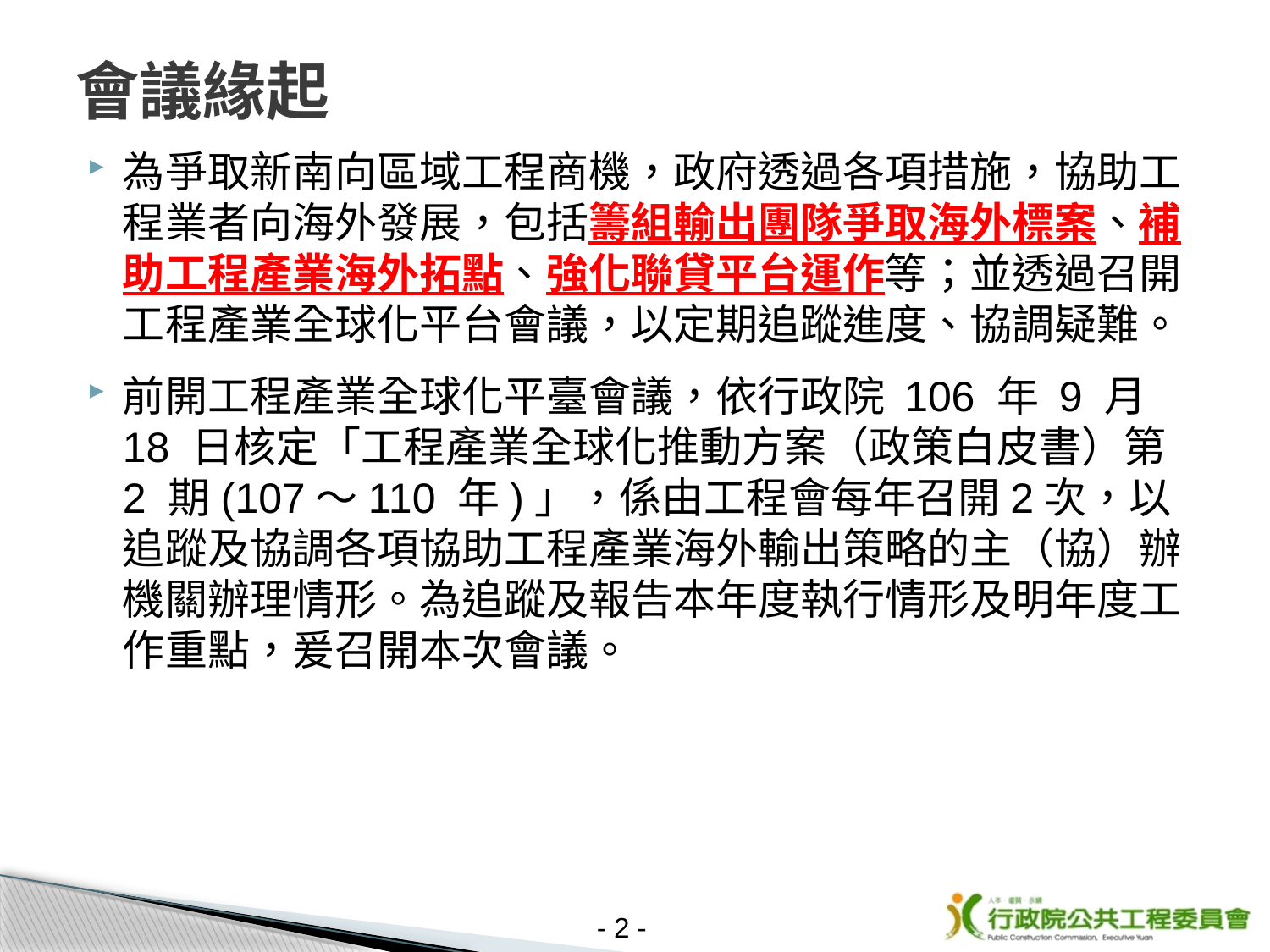

# 會議緣起
為爭取新南向區域工程商機，政府透過各項措施，協助工程業者向海外發展，包括籌組輸出團隊爭取海外標案、補助工程產業海外拓點、強化聯貸平台運作等；並透過召開工程產業全球化平台會議，以定期追蹤進度、協調疑難。
前開工程產業全球化平臺會議，依行政院 106 年 9 月 18 日核定「工程產業全球化推動方案（政策白皮書）第 2 期(107～110 年)」，係由工程會每年召開2次，以追蹤及協調各項協助工程產業海外輸出策略的主（協）辦機關辦理情形。為追蹤及報告本年度執行情形及明年度工作重點，爰召開本次會議。